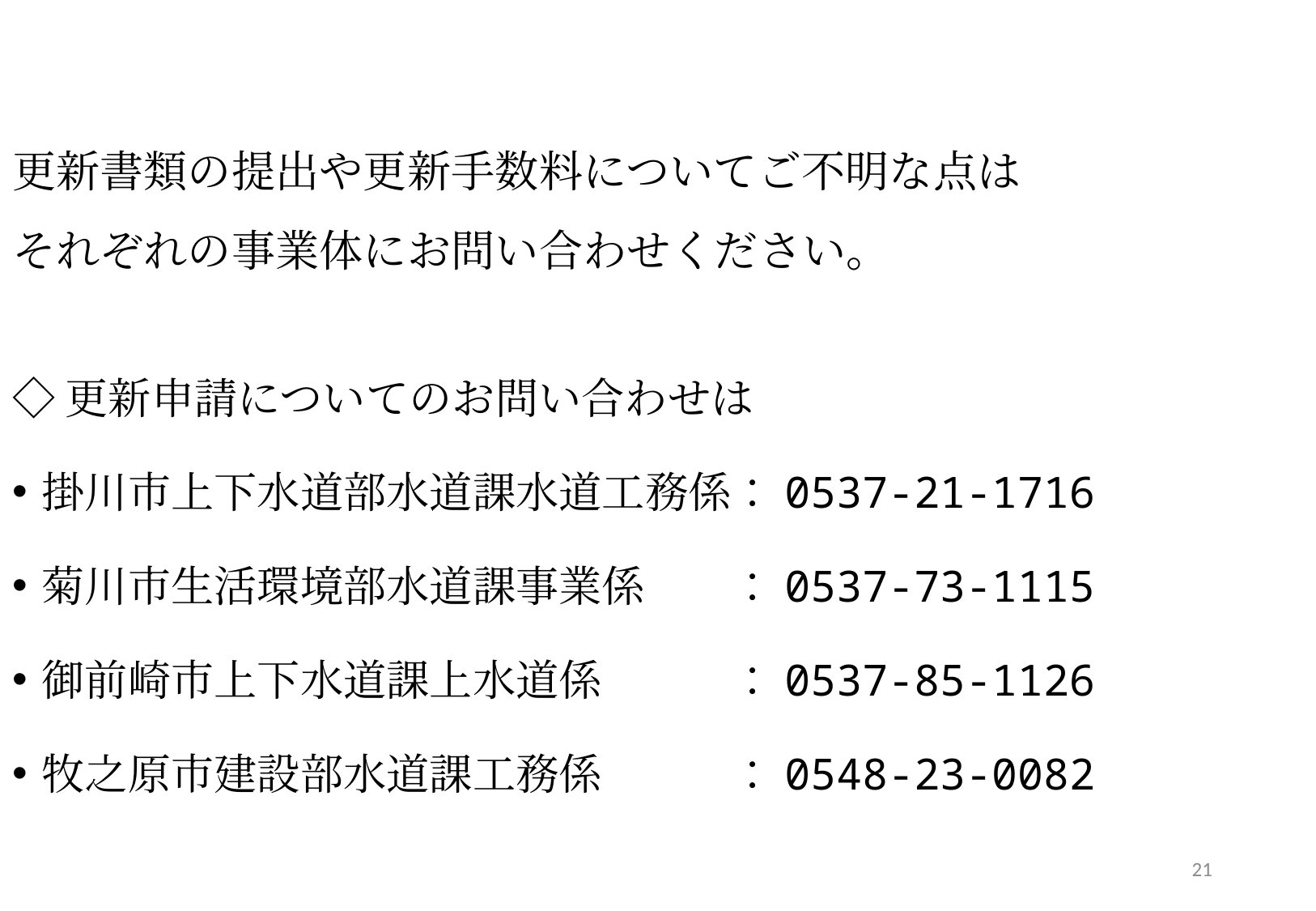

# 更新書類の提出や更新手数料についてご不明な点は それぞれの事業体にお問い合わせください。
◇更新申請についてのお問い合わせは
掛川市上下水道部水道課水道工務係：0537-21-1716
菊川市生活環境部水道課事業係　　：0537-73-1115
御前崎市上下水道課上水道係　　　：0537-85-1126
牧之原市建設部水道課工務係　　　：0548-23-0082
21